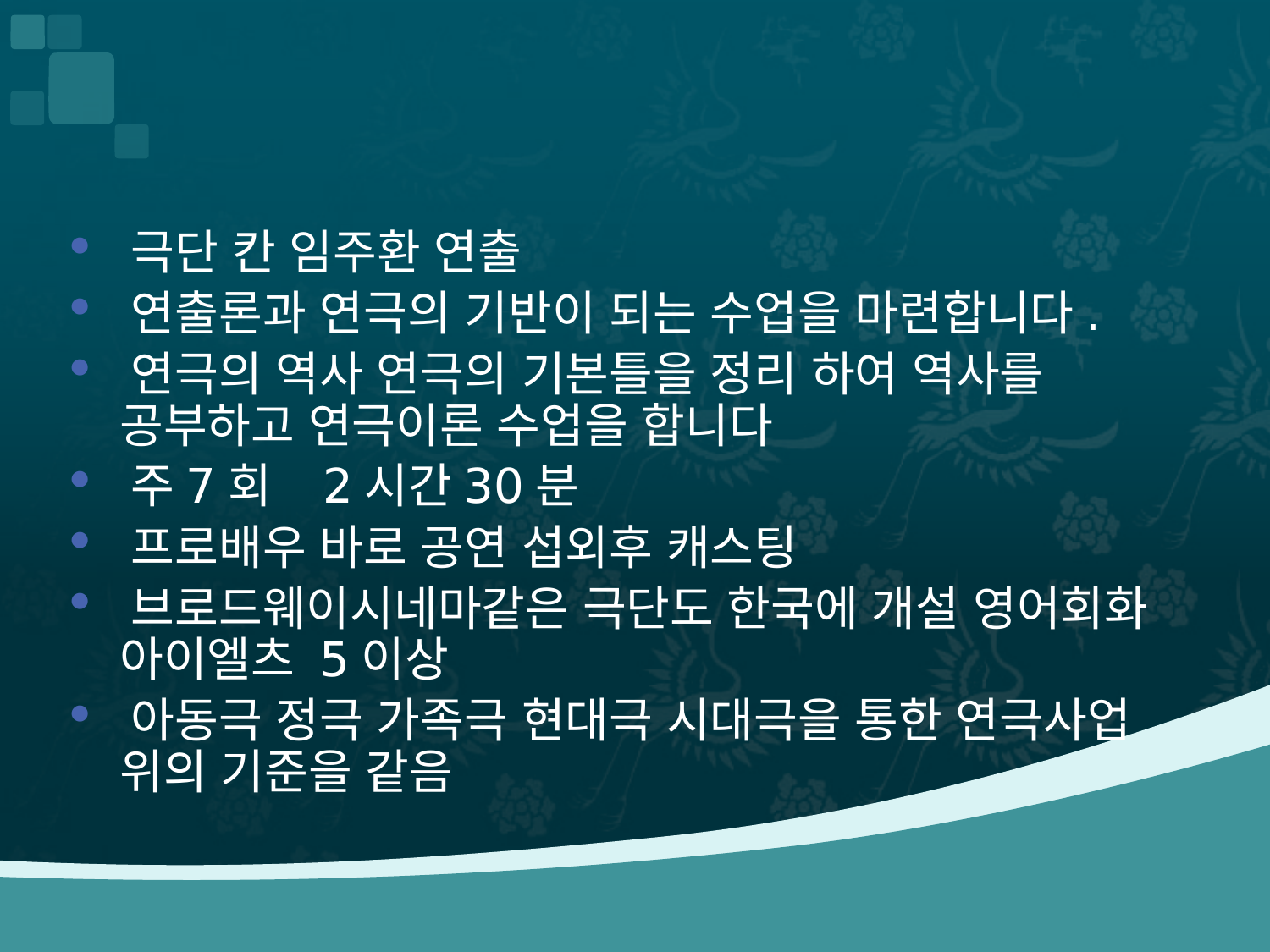

#
⁠극단 칸 임주환 연출
⁠연출론과 연극의 기반이 되는 수업을 마련합니다.
⁠연극의 역사 연극의 기본틀을 정리 하여 역사를 공부하고 연극이론 수업을 합니다
⁠주7회   2시간30분
⁠프로배우 바로 공연 섭외후 캐스팅
⁠브로드웨이시네마같은 극단도 한국에 개설 영어회화 아이엘츠 5이상
⁠아동극 정극 가족극 현대극 시대극을 통한 연극사업 위의 기준을 같음